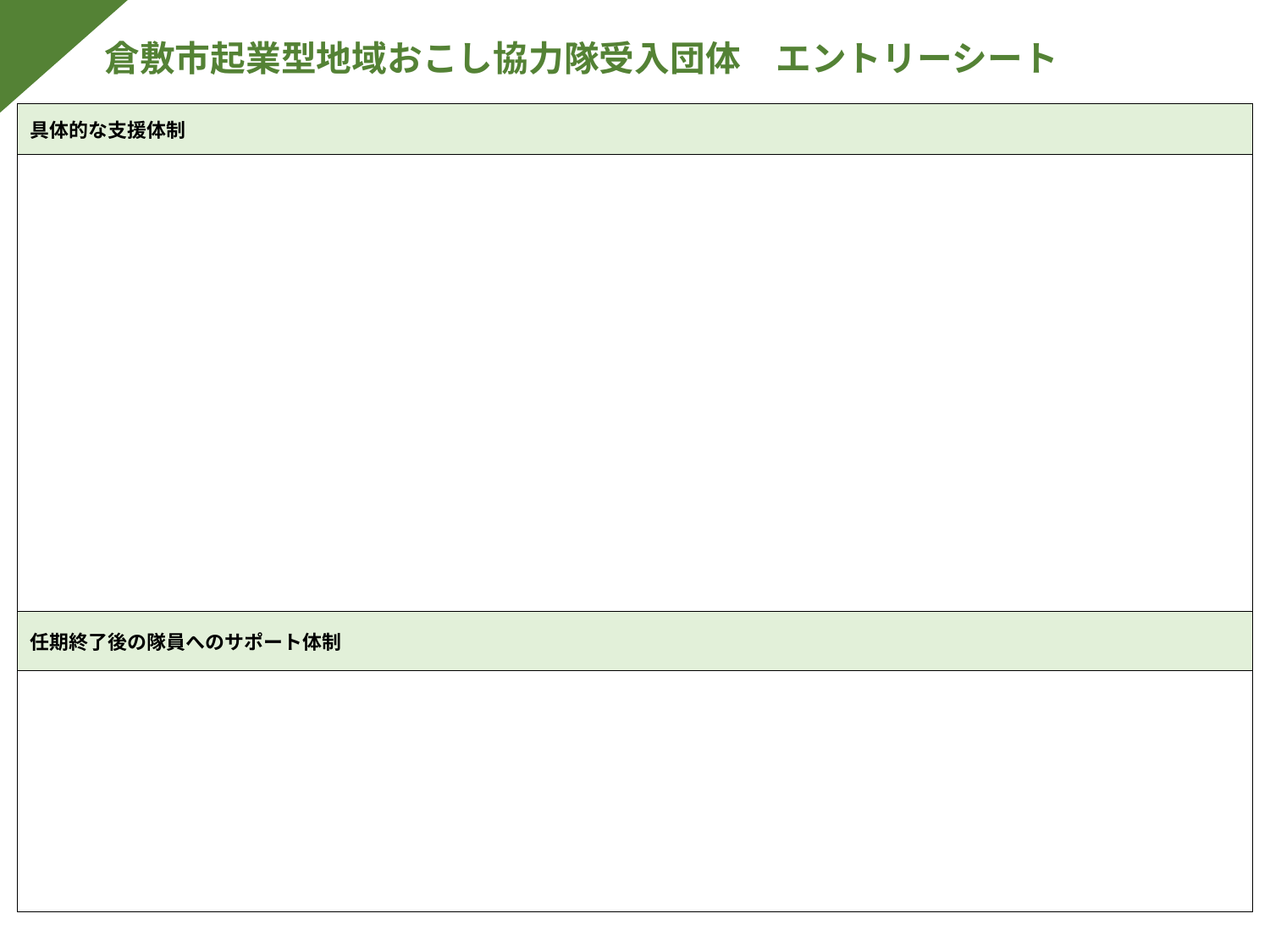

倉敷市起業型地域おこし協力隊受入団体　エントリーシート
| 具体的な支援体制 |
| --- |
|  |
| 任期終了後の隊員へのサポート体制 |
| --- |
|  |